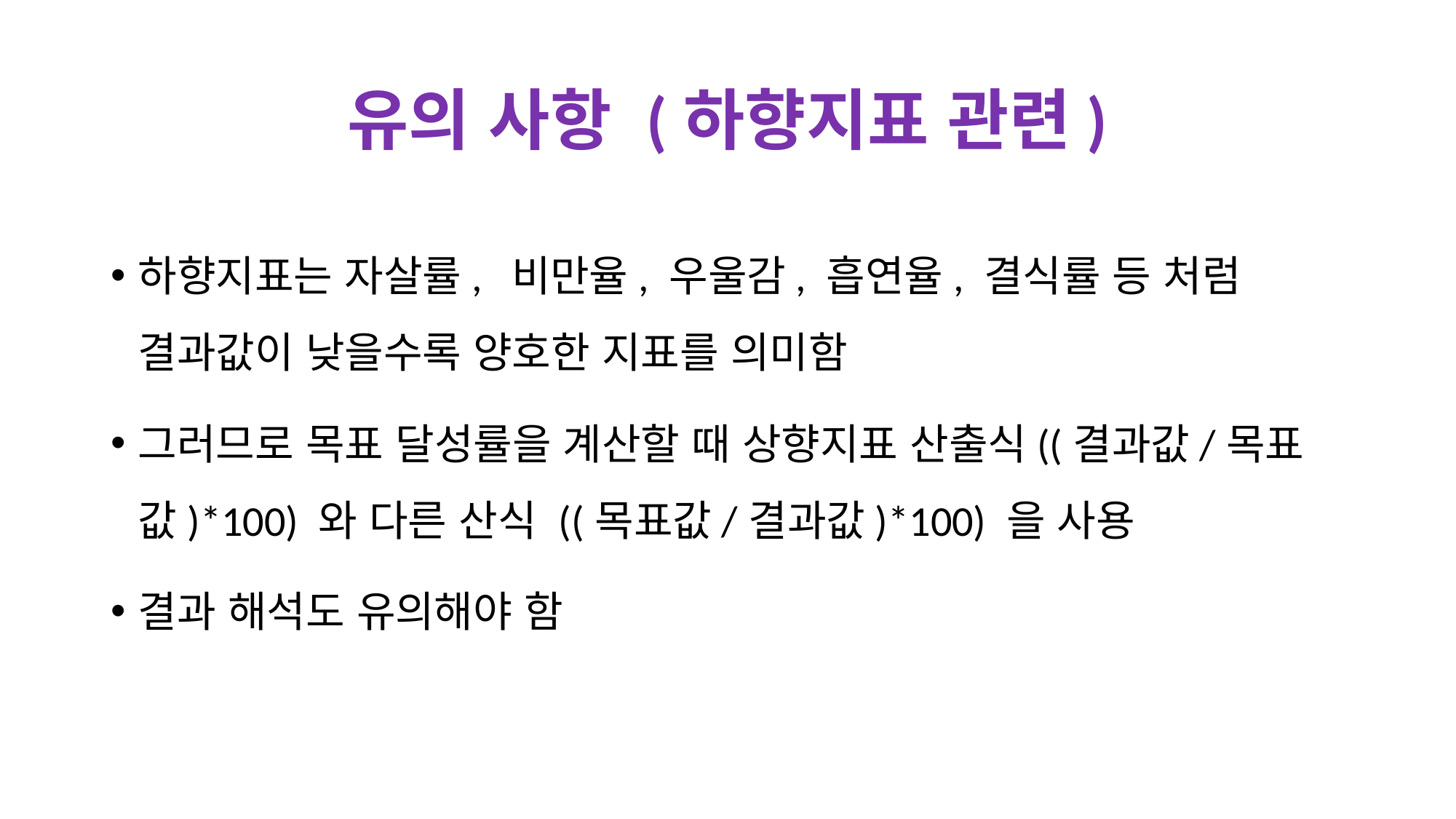

# 유의 사항 (하향지표 관련)
하향지표는 자살률,  비만율, 우울감, 흡연율, 결식률 등 처럼 결과값이 낮을수록 양호한 지표를 의미함
그러므로 목표 달성률을 계산할 때 상향지표 산출식((결과값/목표값)*100) 와 다른 산식 ((목표값/결과값)*100) 을 사용
결과 해석도 유의해야 함